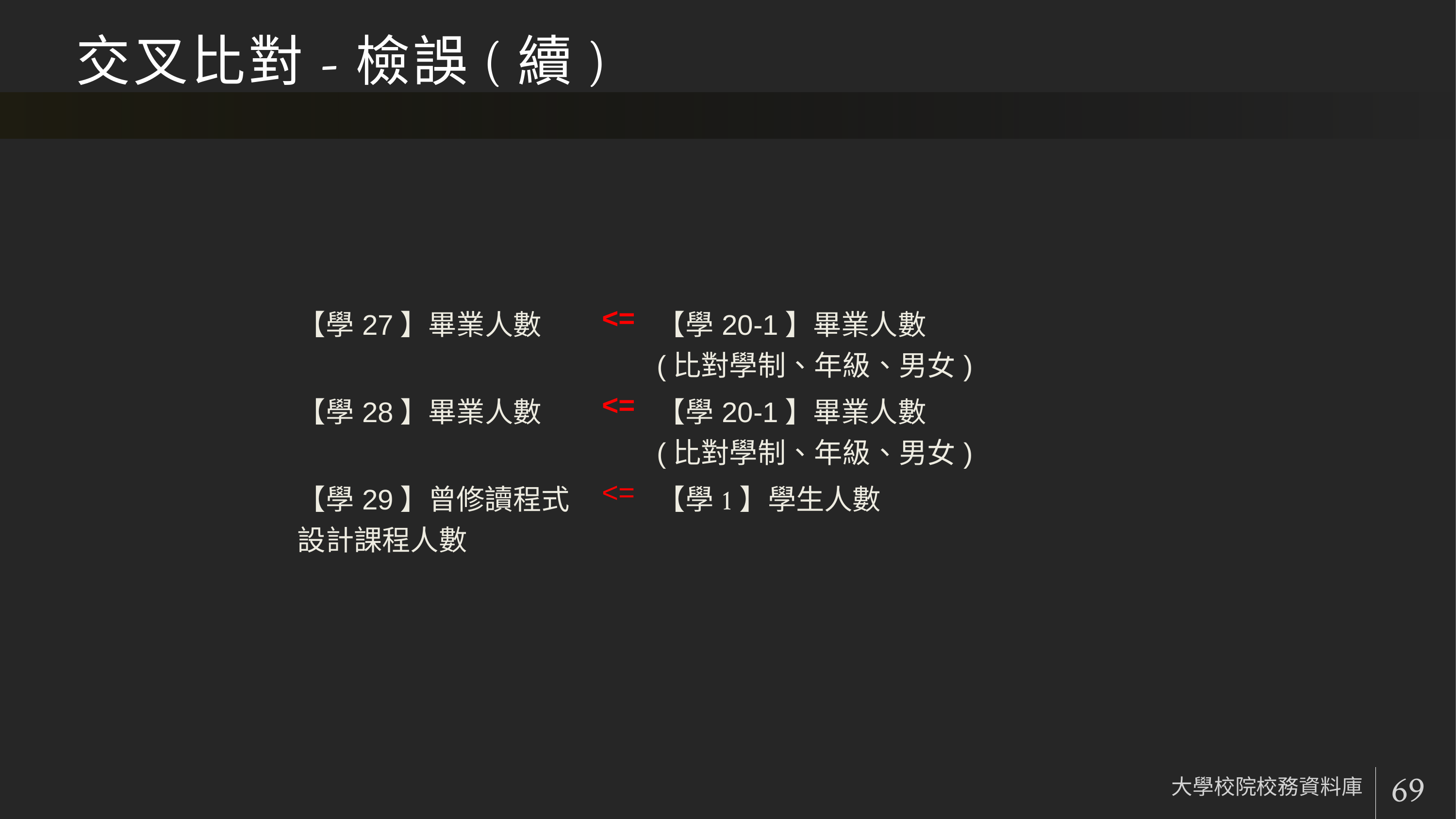

# 交叉比對-檢誤(續)

| 【學27】畢業人數 | <= | 【學20-1】畢業人數 (比對學制、年級、男女) |
| --- | --- | --- |
| 【學28】畢業人數 | <= | 【學20-1】畢業人數 (比對學制、年級、男女) |
| 【學29】曾修讀程式設計課程人數 | <= | 【學1】學生人數 |
大學校院校務資料庫
69